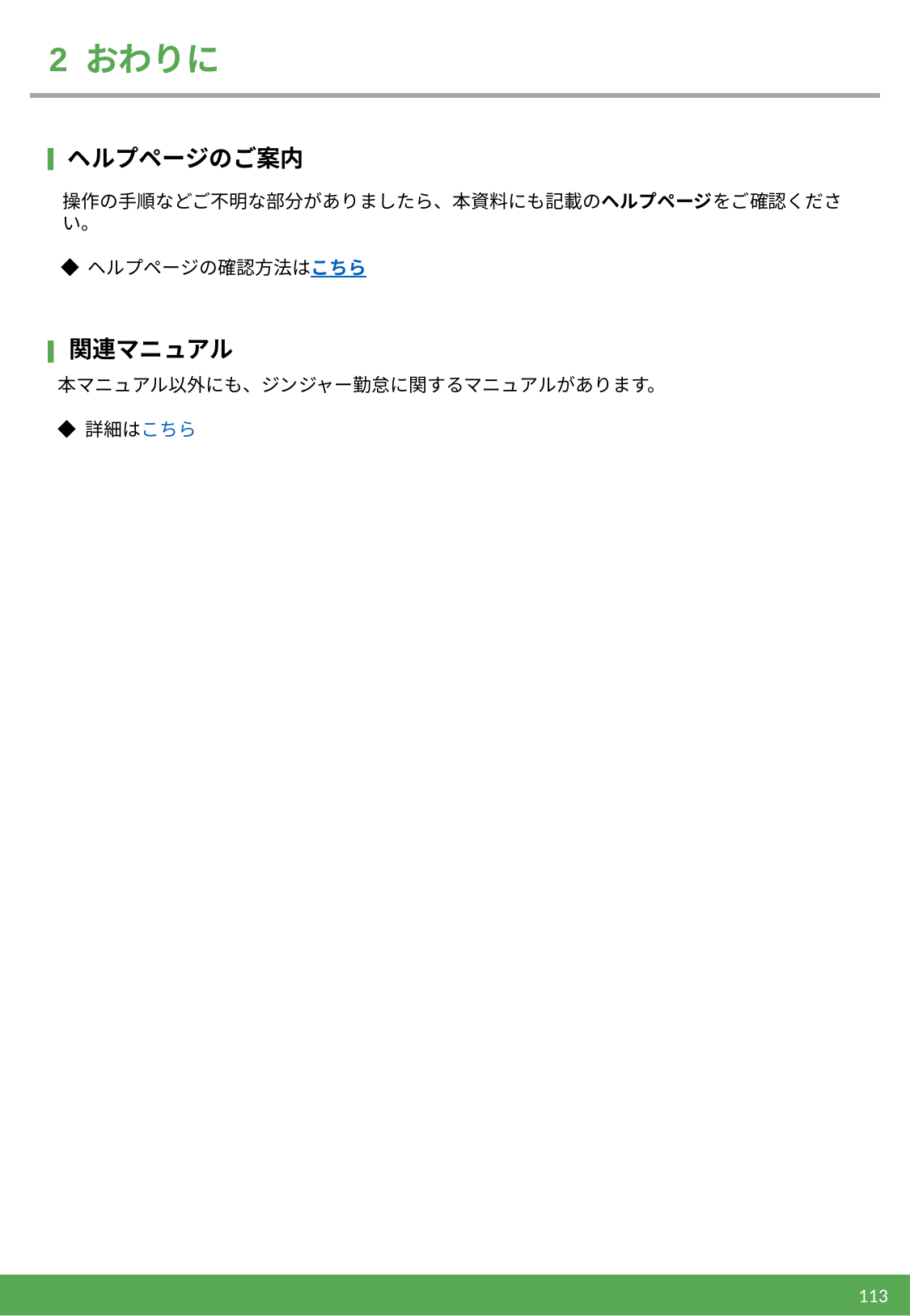

# 2 おわりに
ヘルプページのご案内

操作の手順などご不明な部分がありましたら、本資料にも記載のヘルプページをご確認ください。

◆ ヘルプページの確認方法はこちら
関連マニュアル

本マニュアル以外にも、ジンジャー勤怠に関するマニュアルがあります。

◆ 詳細はこちら
113